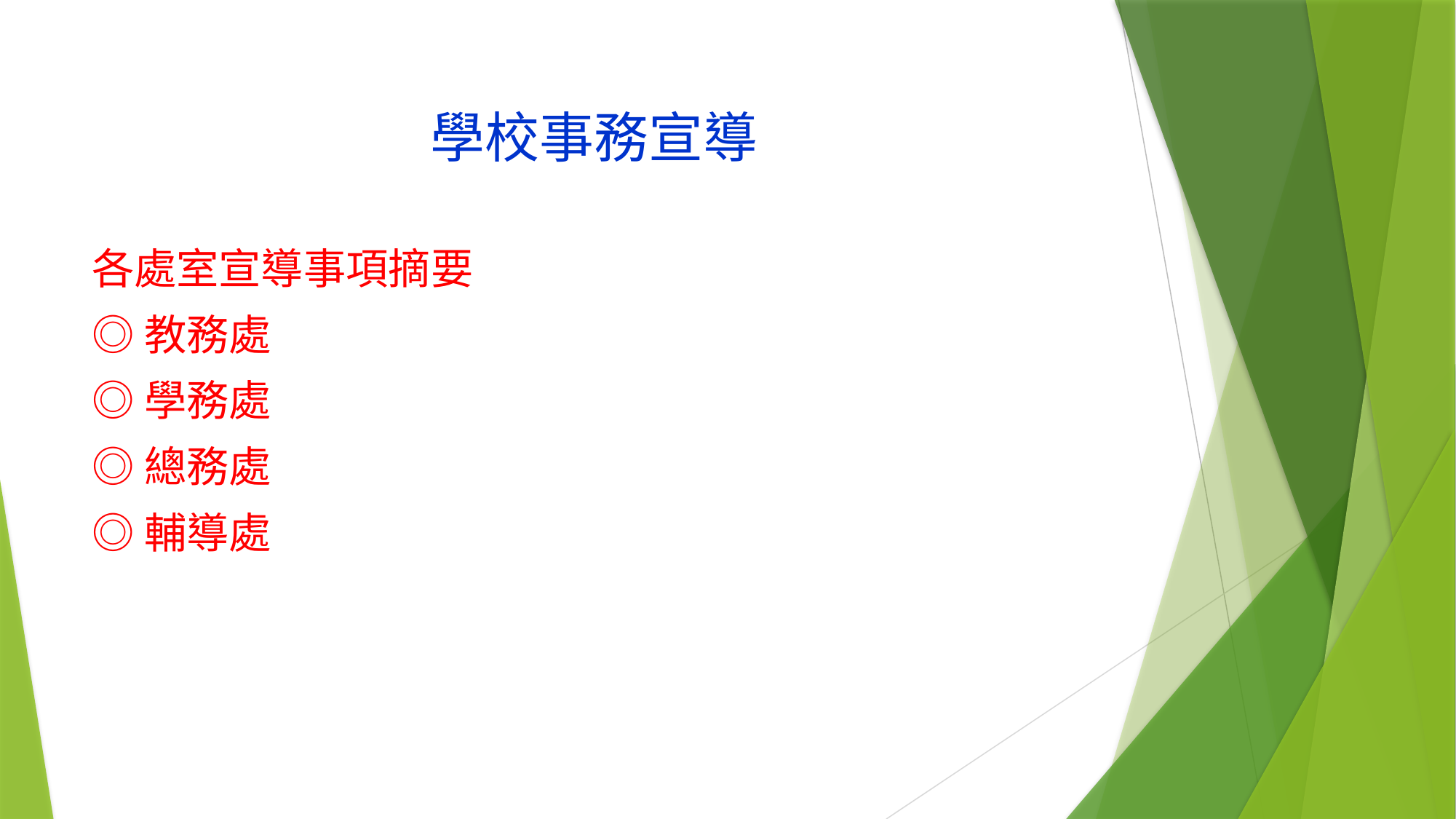

# 學校事務宣導
各處室宣導事項摘要
◎教務處
◎學務處
◎總務處
◎輔導處